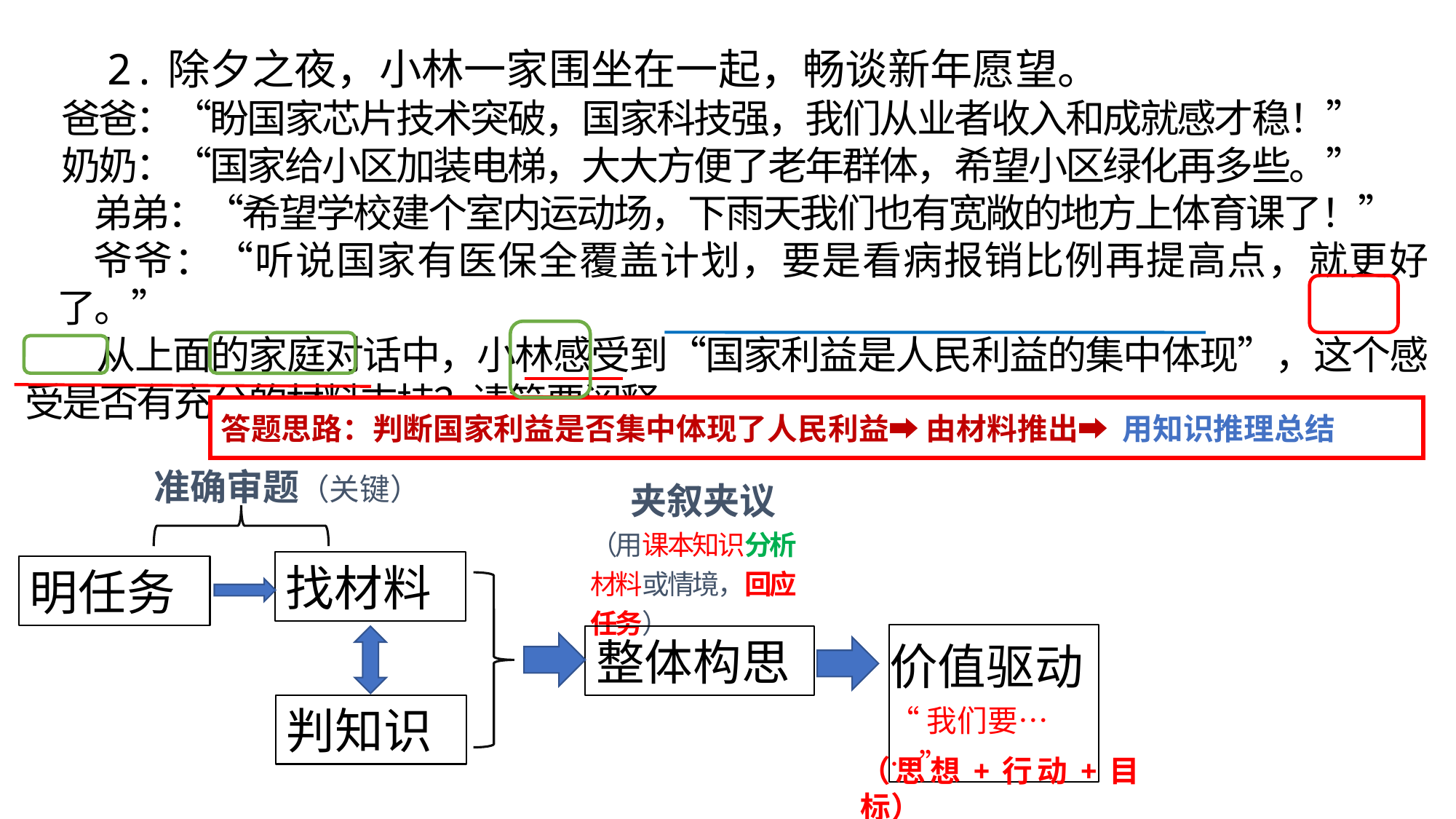

2.除夕之夜，小林一家围坐在一起，畅谈新年愿望。
爸爸：“盼国家芯片技术突破，国家科技强，我们从业者收入和成就感才稳！”
奶奶：“国家给小区加装电梯，大大方便了老年群体，希望小区绿化再多些。”
弟弟：“希望学校建个室内运动场，下雨天我们也有宽敞的地方上体育课了！”​
爷爷：“听说国家有医保全覆盖计划，要是看病报销比例再提高点，就更好了。”
   从上面的家庭对话中，小林感受到“国家利益是人民利益的集中体现”，这个感受是否有充分的材料支持？请简要阐释。

答题思路：判断国家利益是否集中体现了人民利益➡ 由材料推出➡  用知识推理总结

准确审题（关键）
夹叙夹议
（用课本知识分析材料或情境，回应任务）
找材料
明任务

价值驱动
“我们要……”

整体构思

判知识
（思想+行动+目标）